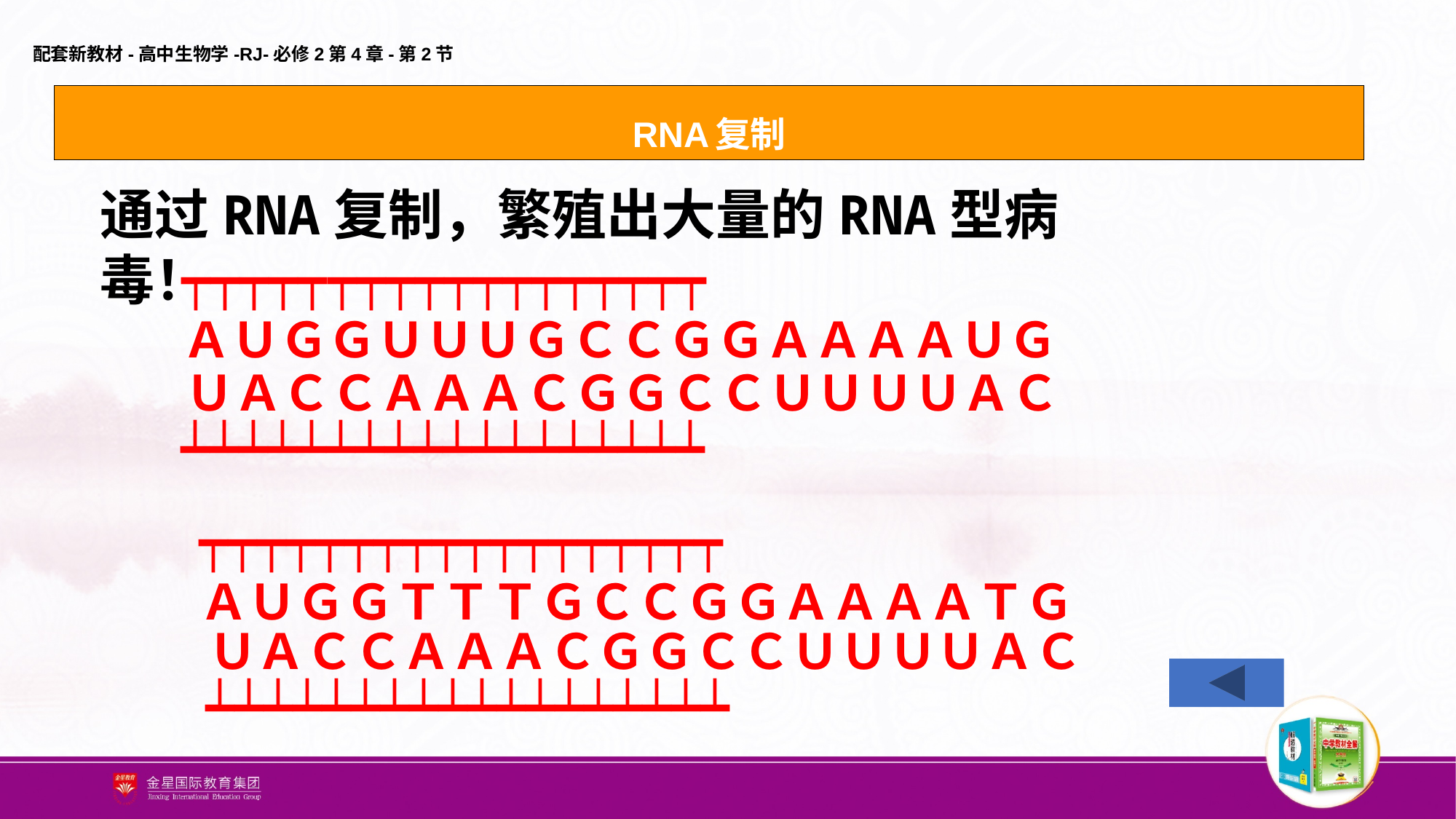

RNA复制
通过RNA复制，繁殖出大量的RNA型病毒！
┯┯┯┯┯┯┯┯┯┯┯┯┯┯┯┯┯┯
ＡＵＧＧＵＵＵＧＣＣＧＧＡＡＡＡＵＧ
ＵＡＣＣＡＡＡＣＧＧＣＣＵＵＵＵＡＣ
┷┷┷┷┷┷┷┷┷┷┷┷┷┷┷┷┷┷
┯┯┯┯┯┯┯┯┯┯┯┯┯┯┯┯┯┯
ＡＵＧＧＴＴＴＧＣＣＧＧＡＡＡＡＴＧ
ＵＡＣＣＡＡＡＣＧＧＣＣＵＵＵＵＡＣ
┷┷┷┷┷┷┷┷┷┷┷┷┷┷┷┷┷┷